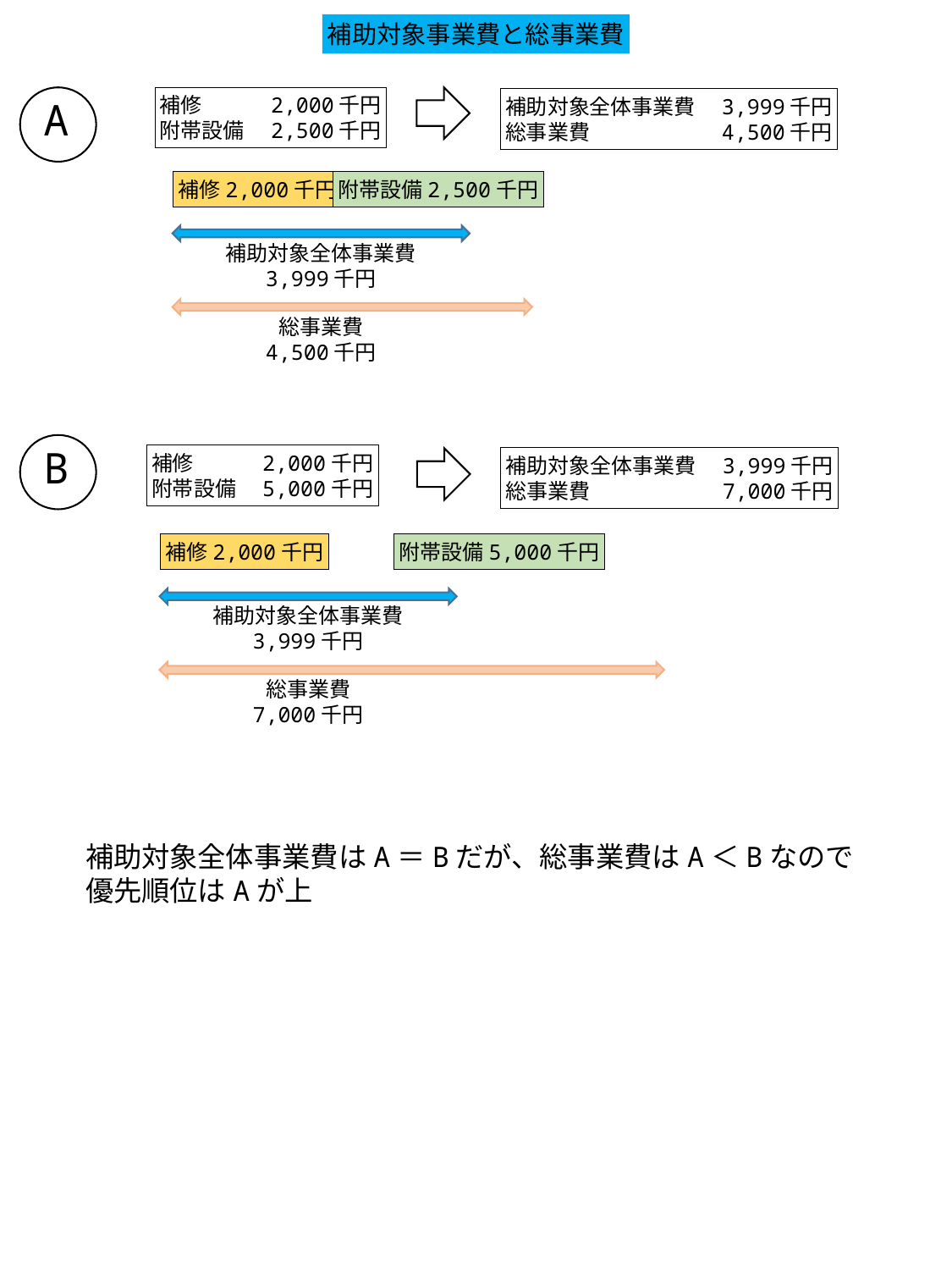

補助対象事業費と総事業費
A

補修　　　2,000千円
附帯設備　2,500千円

補助対象全体事業費　3,999千円
総事業費　　　　　　4,500千円
補修2,000千円
附帯設備2,500千円

補助対象全体事業費
3,999千円

総事業費
4,500千円
B

補修　　　2,000千円
附帯設備　5,000千円
補助対象全体事業費　3,999千円
総事業費　　　　　　7,000千円

補修2,000千円
附帯設備5,000千円

補助対象全体事業費
3,999千円

総事業費
7,000千円
補助対象全体事業費はA＝Bだが、総事業費はA＜Bなので
優先順位はAが上